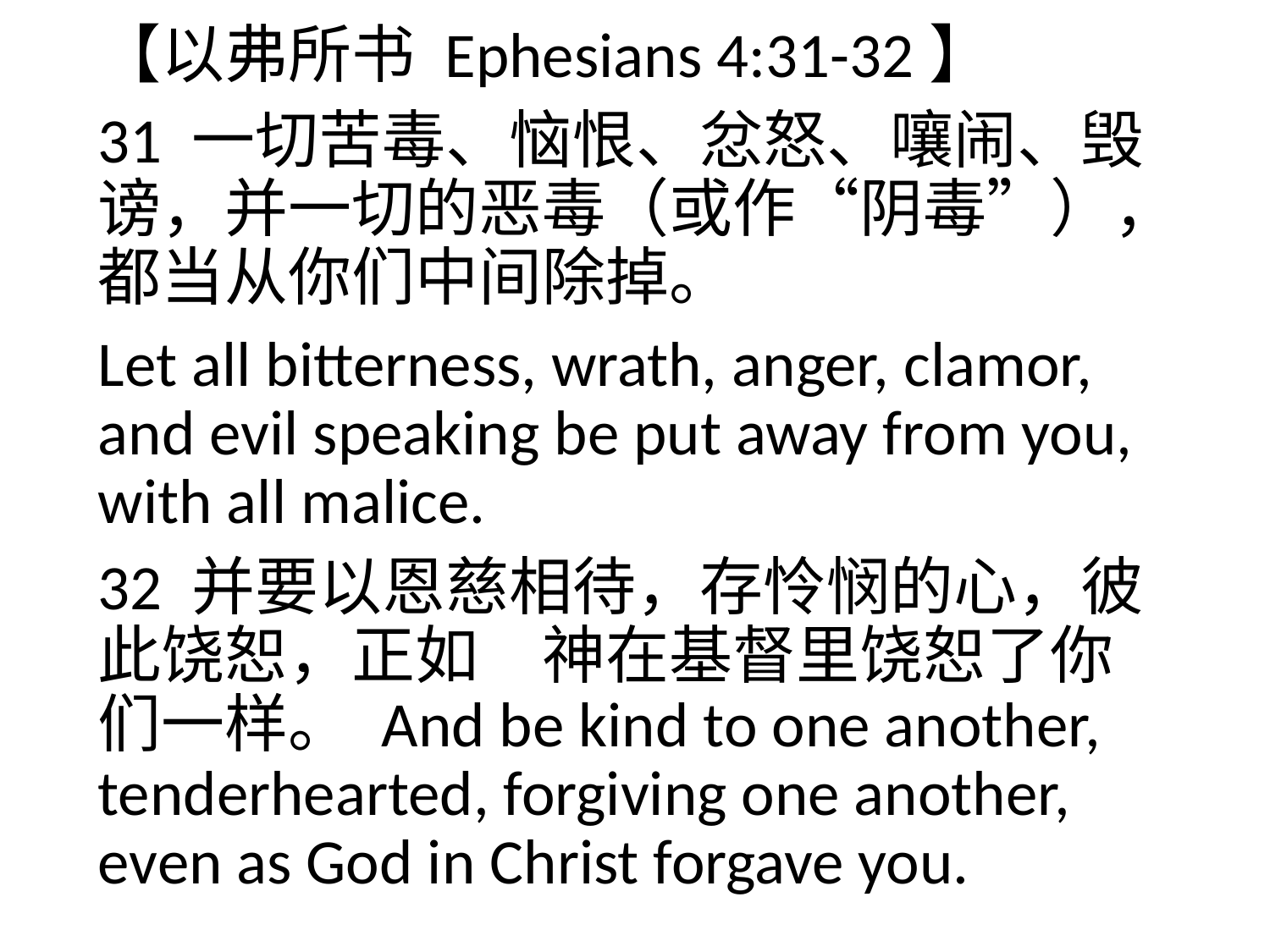

【以弗所书 Ephesians 4:31-32】
31 一切苦毒、恼恨、忿怒、嚷闹、毁谤，并一切的恶毒（或作“阴毒”），都当从你们中间除掉。
Let all bitterness, wrath, anger, clamor, and evil speaking be put away from you, with all malice.
32 并要以恩慈相待，存怜悯的心，彼此饶恕，正如　神在基督里饶恕了你们一样。 And be kind to one another, tenderhearted, forgiving one another, even as God in Christ forgave you.